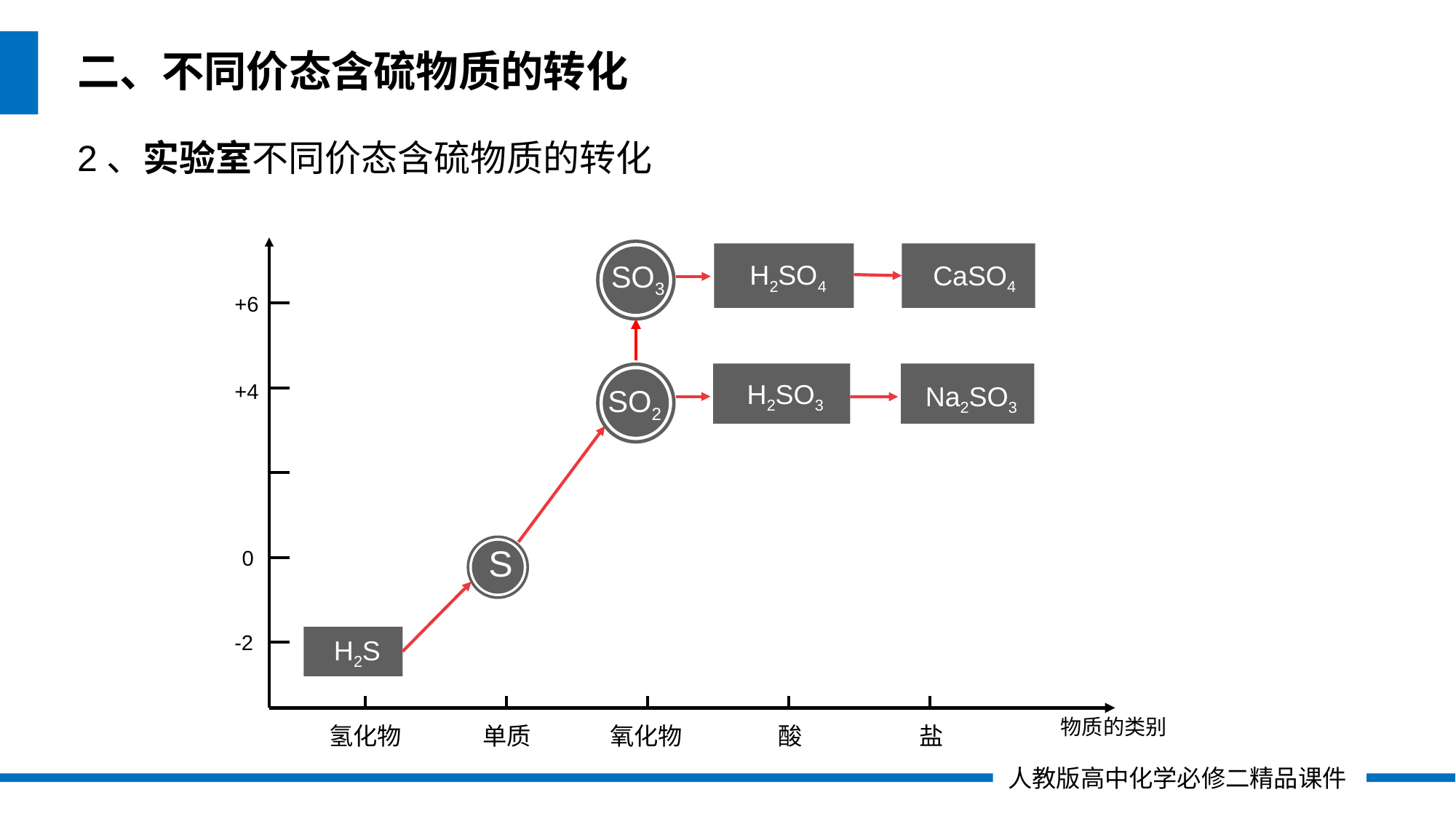

课堂总结
二、不同价态含硫物质的转化
2、实验室不同价态含硫物质的转化
+6
+4
0
-2
物质的类别
氢化物
单质
氧化物
酸
盐

SO3

CaSO4

H2SO4

SO2

H2SO3

Na2SO3
S

H2S